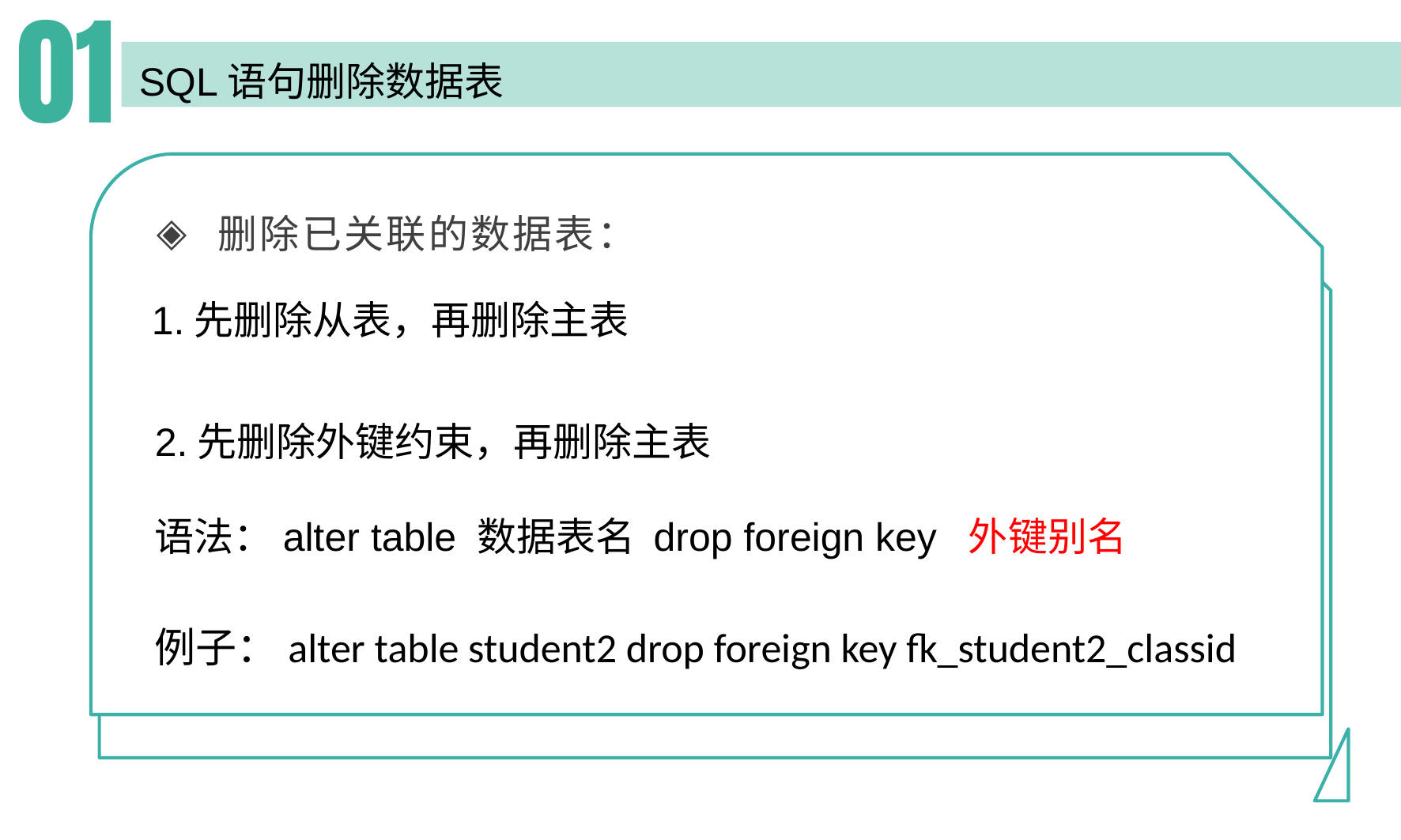

01

SQL语句删除数据表

删除已关联的数据表：
1.先删除从表，再删除主表
2.先删除外键约束，再删除主表

语法：alter table 数据表名 drop foreign key  外键别名
例子：alter table student2 drop foreign key fk_student2_classid